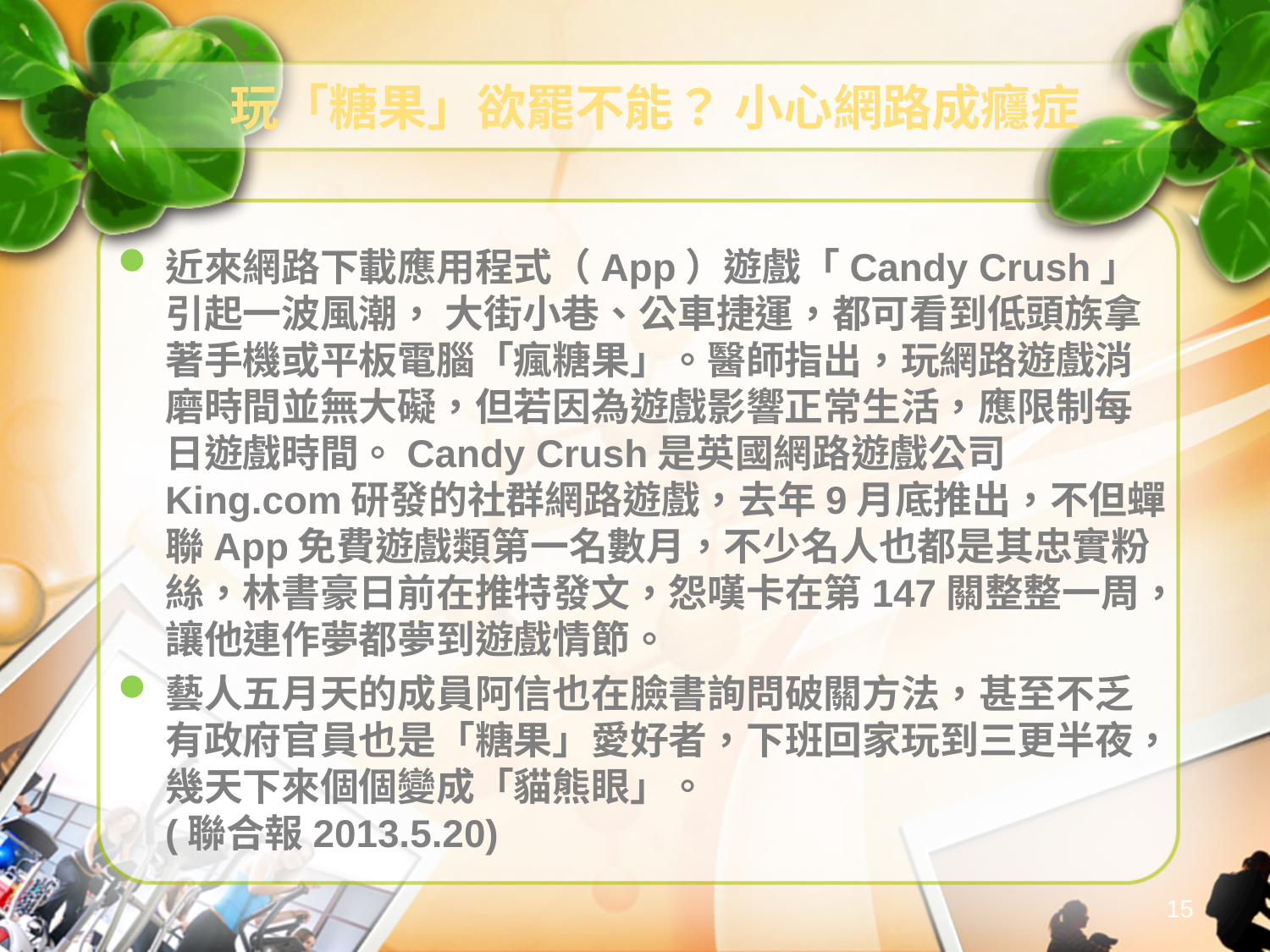

# 玩「糖果」欲罷不能？ 小心網路成癮症
近來網路下載應用程式（App）遊戲「Candy Crush」引起一波風潮， 大街小巷、公車捷運，都可看到低頭族拿著手機或平板電腦「瘋糖果」。醫師指出，玩網路遊戲消磨時間並無大礙，但若因為遊戲影響正常生活，應限制每日遊戲時間。Candy Crush是英國網路遊戲公司King.com研發的社群網路遊戲，去年9月底推出，不但蟬聯App免費遊戲類第一名數月，不少名人也都是其忠實粉絲，林書豪日前在推特發文，怨嘆卡在第147關整整一周，讓他連作夢都夢到遊戲情節。
藝人五月天的成員阿信也在臉書詢問破關方法，甚至不乏有政府官員也是「糖果」愛好者，下班回家玩到三更半夜，幾天下來個個變成「貓熊眼」。
(聯合報2013.5.20)
15